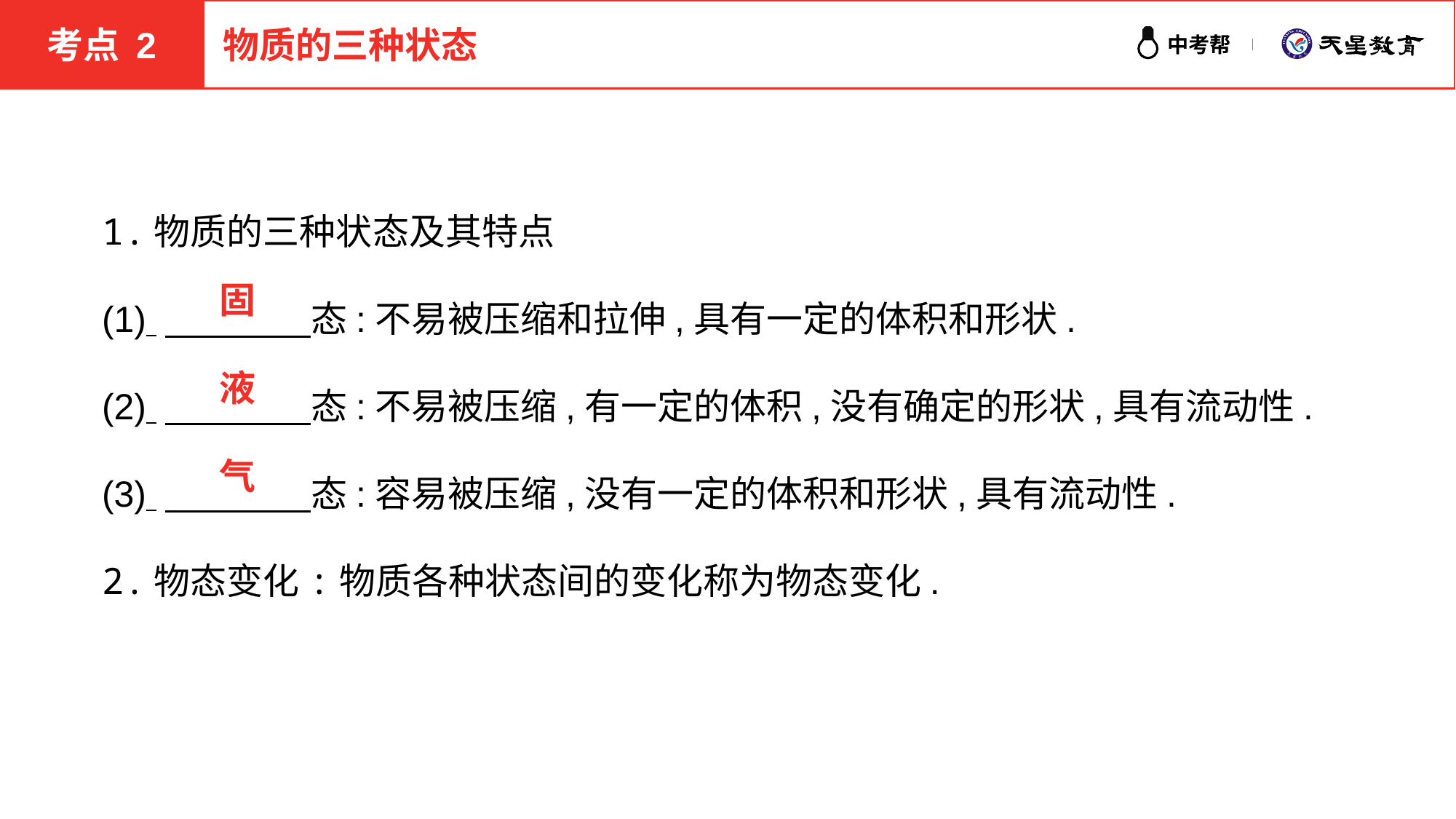

考点 2
物质的三种状态
1.物质的三种状态及其特点
(1) 　　　　态:不易被压缩和拉伸,具有一定的体积和形状.
(2) 　　　　态:不易被压缩,有一定的体积,没有确定的形状,具有流动性.
(3) 　　　　态:容易被压缩,没有一定的体积和形状,具有流动性.
2.物态变化:物质各种状态间的变化称为物态变化.
固
液
气